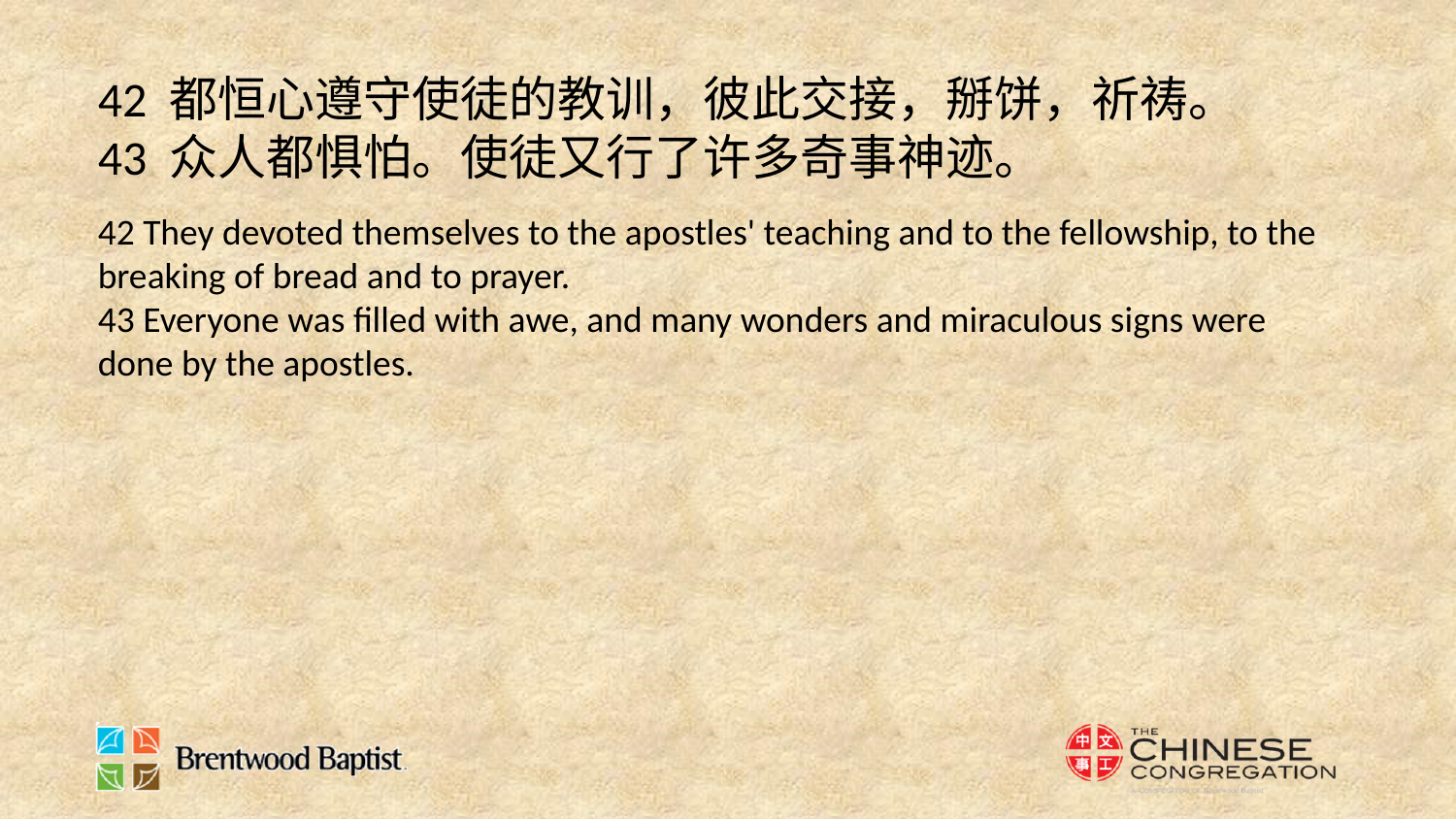

42 都恒心遵守使徒的教训，彼此交接，掰饼，祈祷。
43 众人都惧怕。使徒又行了许多奇事神迹。

42 They devoted themselves to the apostles' teaching and to the fellowship, to the breaking of bread and to prayer.
43 Everyone was filled with awe, and many wonders and miraculous signs were done by the apostles.